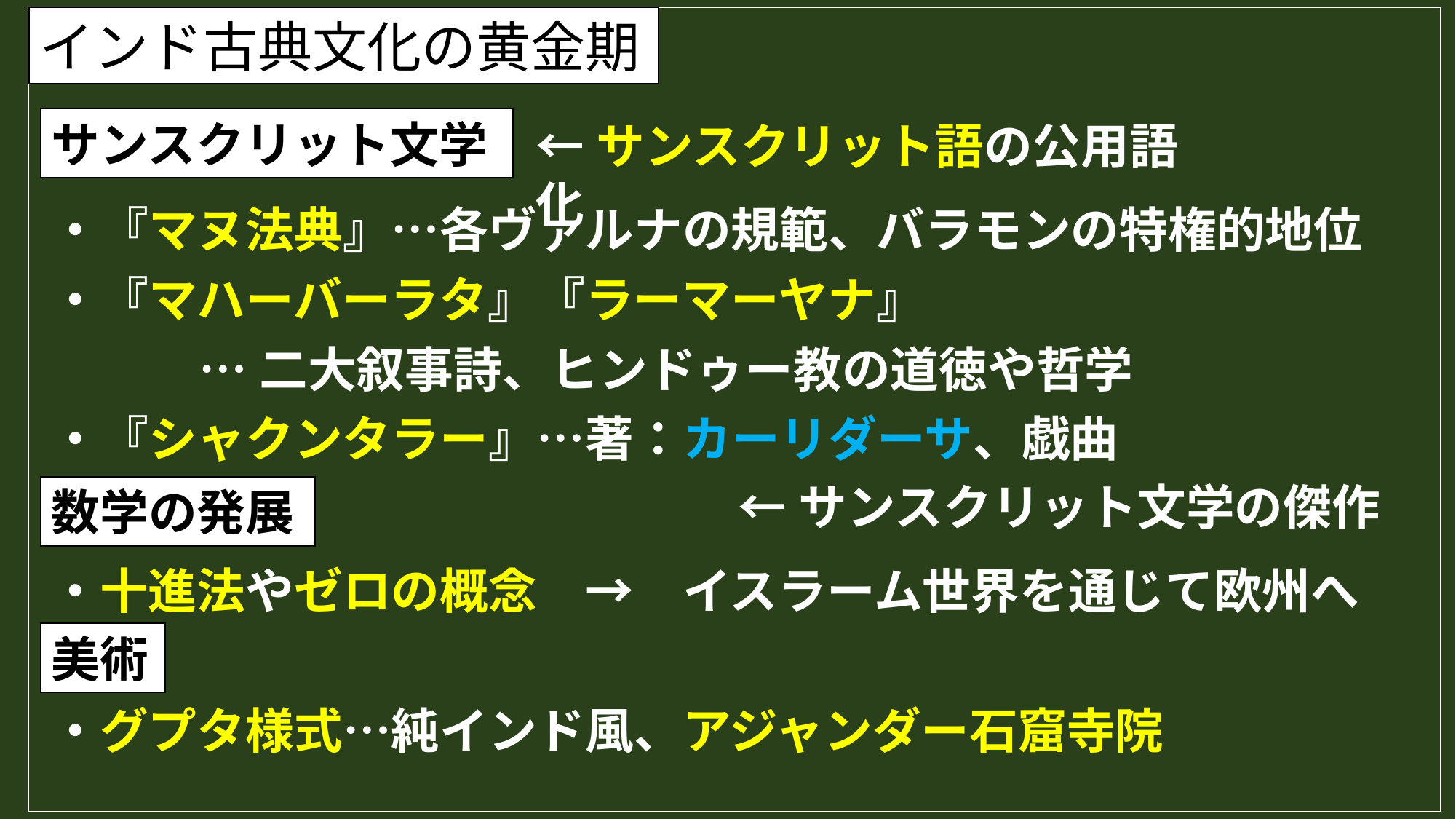

インド古典文化の黄金期
サンスクリット文学
←サンスクリット語の公用語化
・『マヌ法典』…各ヴァルナの規範、バラモンの特権的地位
・『マハーバーラタ』『ラーマーヤナ』
…二大叙事詩、ヒンドゥー教の道徳や哲学
・『シャクンタラー』…著：カーリダーサ、戯曲
←サンスクリット文学の傑作
数学の発展
・十進法やゼロの概念　→　イスラーム世界を通じて欧州へ
美術
・グプタ様式…純インド風、アジャンダー石窟寺院